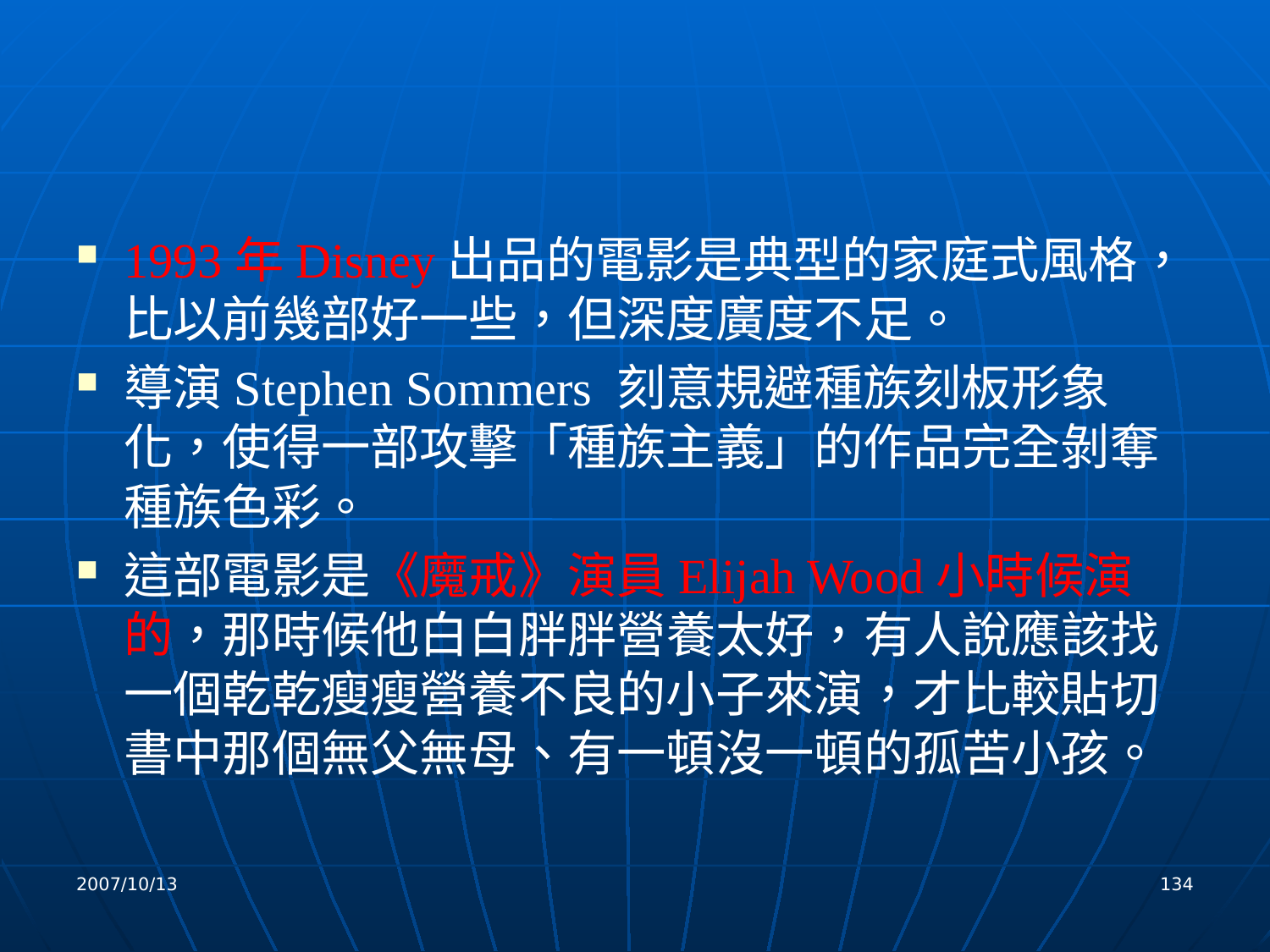

#
1993年Disney出品的電影是典型的家庭式風格，比以前幾部好一些，但深度廣度不足。
導演Stephen Sommers 刻意規避種族刻板形象化，使得一部攻擊「種族主義」的作品完全剝奪種族色彩。
這部電影是《魔戒》演員Elijah Wood小時候演的，那時候他白白胖胖營養太好，有人說應該找一個乾乾瘦瘦營養不良的小子來演，才比較貼切書中那個無父無母、有一頓沒一頓的孤苦小孩。
2007/10/13
134